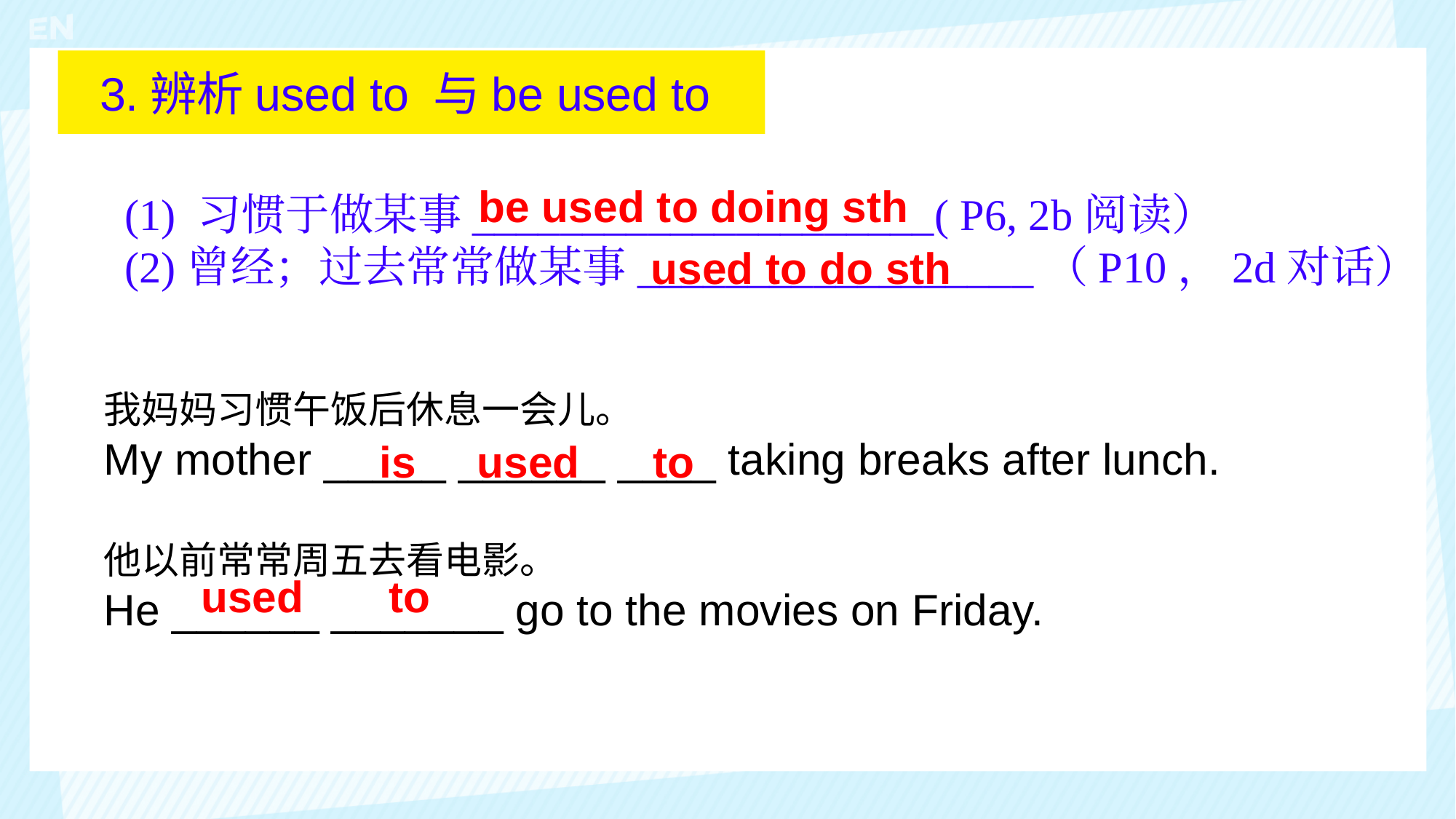

3.辨析used to 与be used to
be used to doing sth
(1) 习惯于做某事_____________________( P6, 2b阅读）
(2)曾经；过去常常做某事__________________（P10，2d对话）

used to do sth
我妈妈习惯午饭后休息一会儿。
My mother _____ ______ ____ taking breaks after lunch.

他以前常常周五去看电影。
He ______ _______ go to the movies on Friday.

is     used      to
 used       to